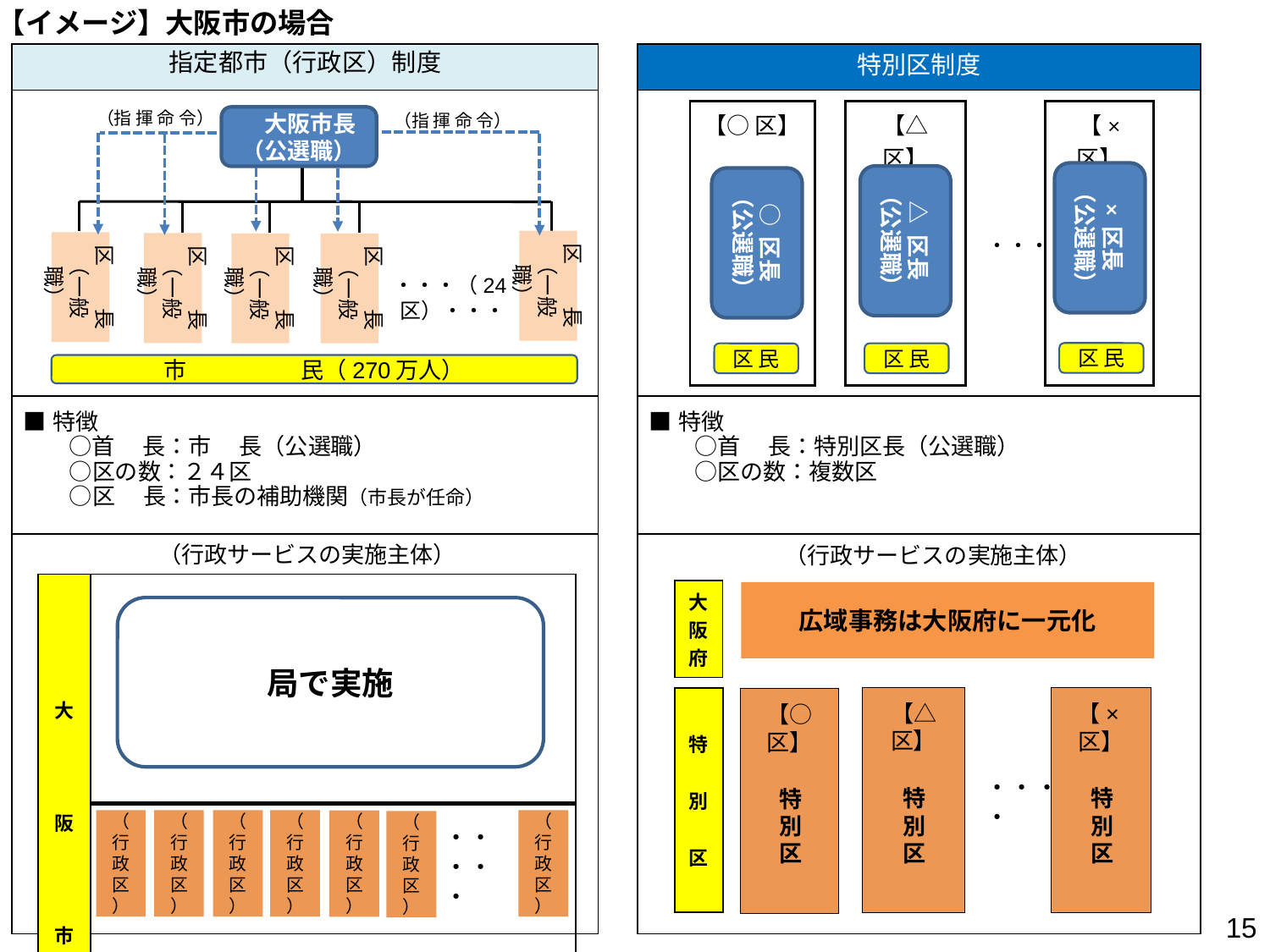

【イメージ】大阪市の場合
| 指定都市（行政区）制度 |  | 特別区制度 |
| --- | --- | --- |
|  |  |  |
| ■特徴 　　○首　 長：市　 長（公選職） 　　○区の数：２４区 　　○区 　長：市長の補助機関（市長が任命） |  | ■特徴 　　○首　 長：特別区長（公選職） 　　○区の数：複数区 |
|  |  |  |
| 【○ 区】 |  | 【△ 区】 |  | 【× 区】 |
| --- | --- | --- | --- | --- |
（指 揮 命 令）
（指 揮 命 令）
　大阪市長
（公選職）
× 区長
（公選職）
△ 区長
（公選職）
○ 区長
（公選職）
　　・・・
区　　長
（一般職）
区　　長
（一般職）
区　　長
（一般職）
区　　長
（一般職）
区　　長
（一般職）
・・・（24区）・・・
区 民
区 民
区 民
市　　　　　民（270万人）
（行政サービスの実施主体）
（行政サービスの実施主体）
| 大　　　阪　　　市 |  |
| --- | --- |
|  |  |
| 大阪府 |  |
| --- | --- |
広域事務は大阪府に一元化
局で実施

【△区】
| 特　別　区 |  |
| --- | --- |

【×区】

【○区】
・・・・

特別区
特別区
特別区
・・・・・

（行政区）
（行政区）
（行政区）
（行政区）
（行政区）
（行政区）
（行政区）

15